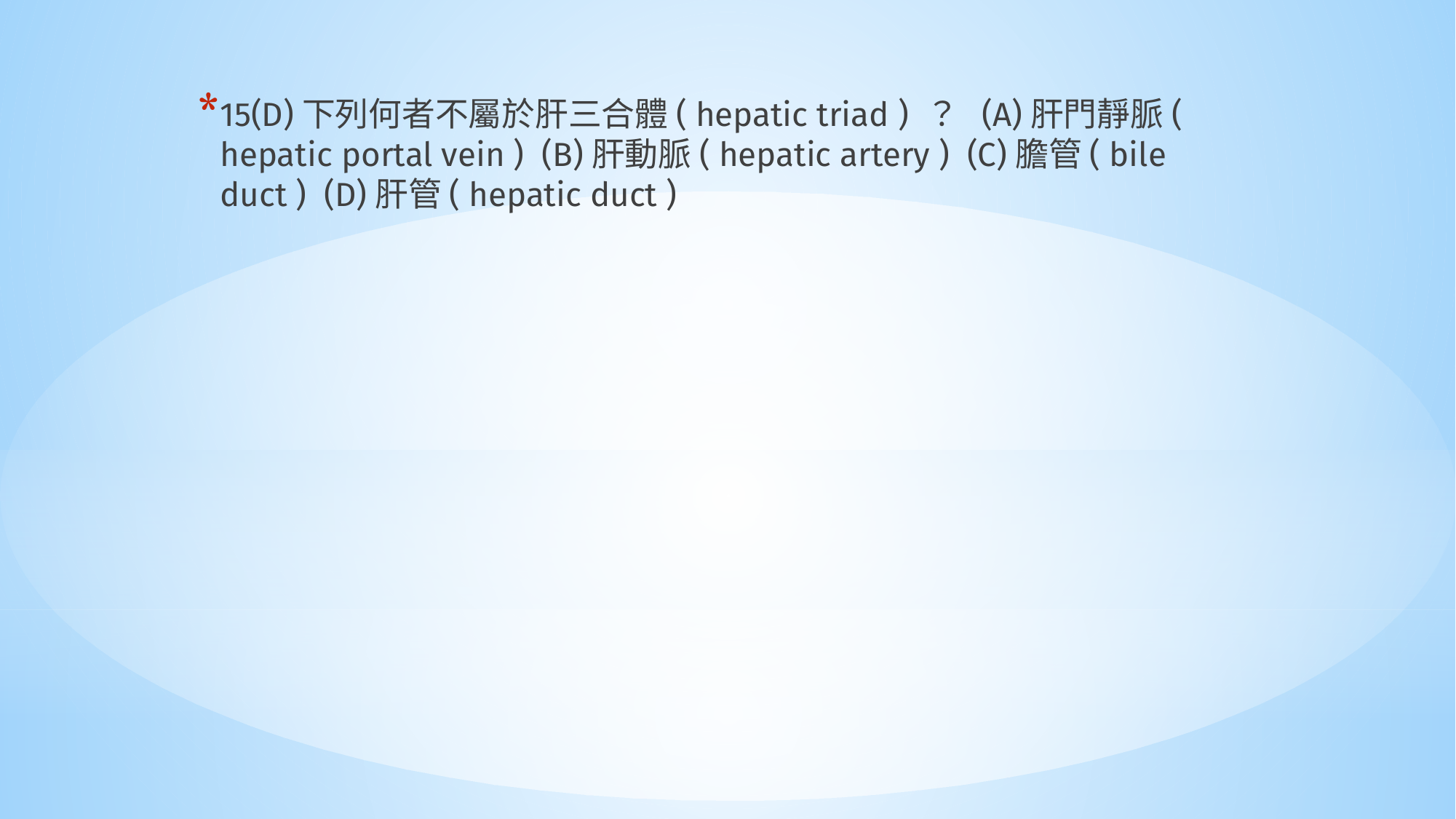

15(D)下列何者不屬於肝三合體( hepatic triad ) ？  (A)肝門靜脈( hepatic portal vein )  (B)肝動脈( hepatic artery )  (C)膽管( bile duct )  (D)肝管( hepatic duct )
#